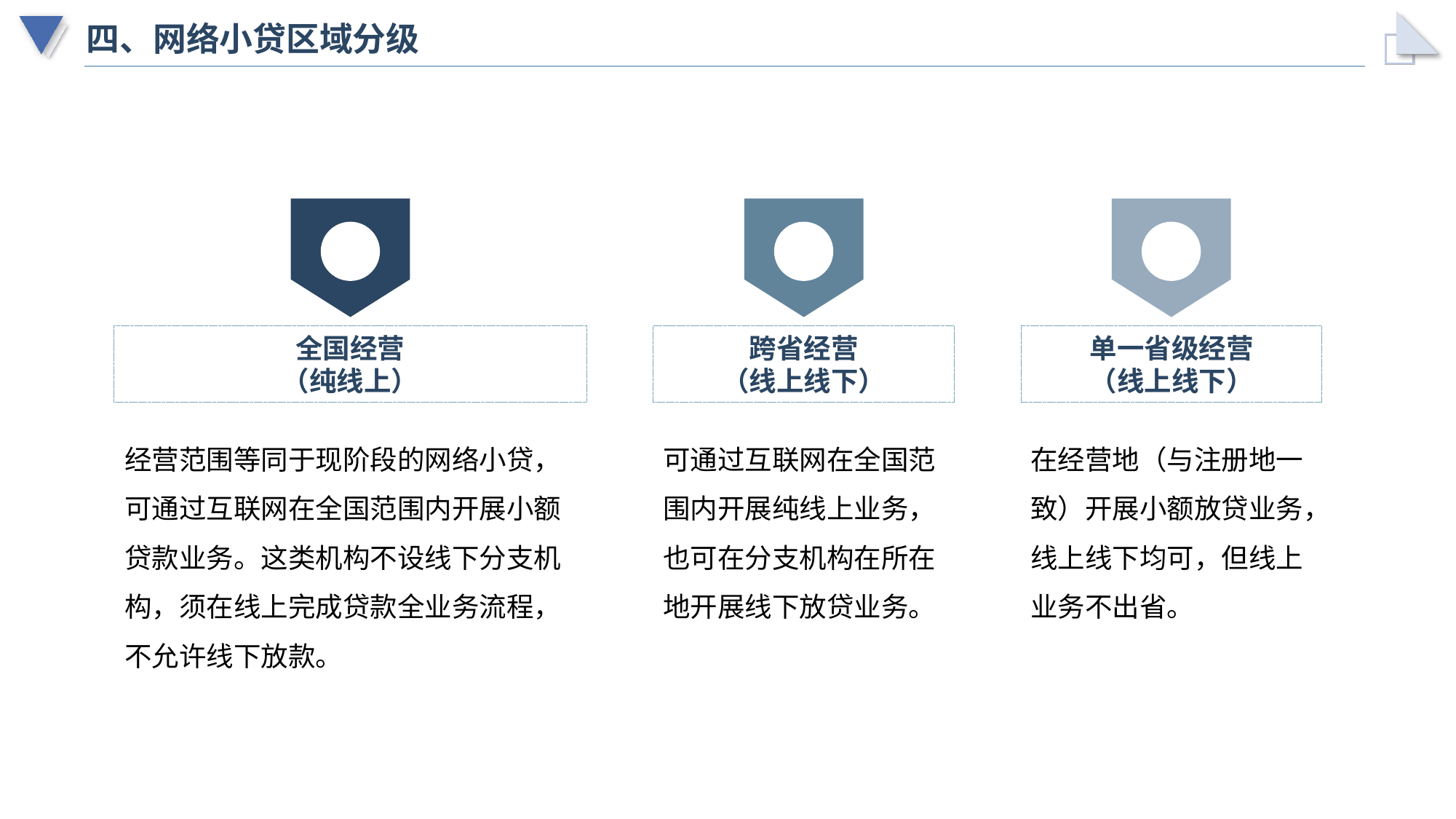

# 四、网络小贷区域分级

全国经营
（纯线上）
经营范围等同于现阶段的网络小贷，可通过互联网在全国范围内开展小额贷款业务。这类机构不设线下分支机构，须在线上完成贷款全业务流程，不允许线下放款。

跨省经营
（线上线下）
可通过互联网在全国范围内开展纯线上业务，也可在分支机构在所在地开展线下放贷业务。

单一省级经营
（线上线下）
在经营地（与注册地一致）开展小额放贷业务，线上线下均可，但线上业务不出省。